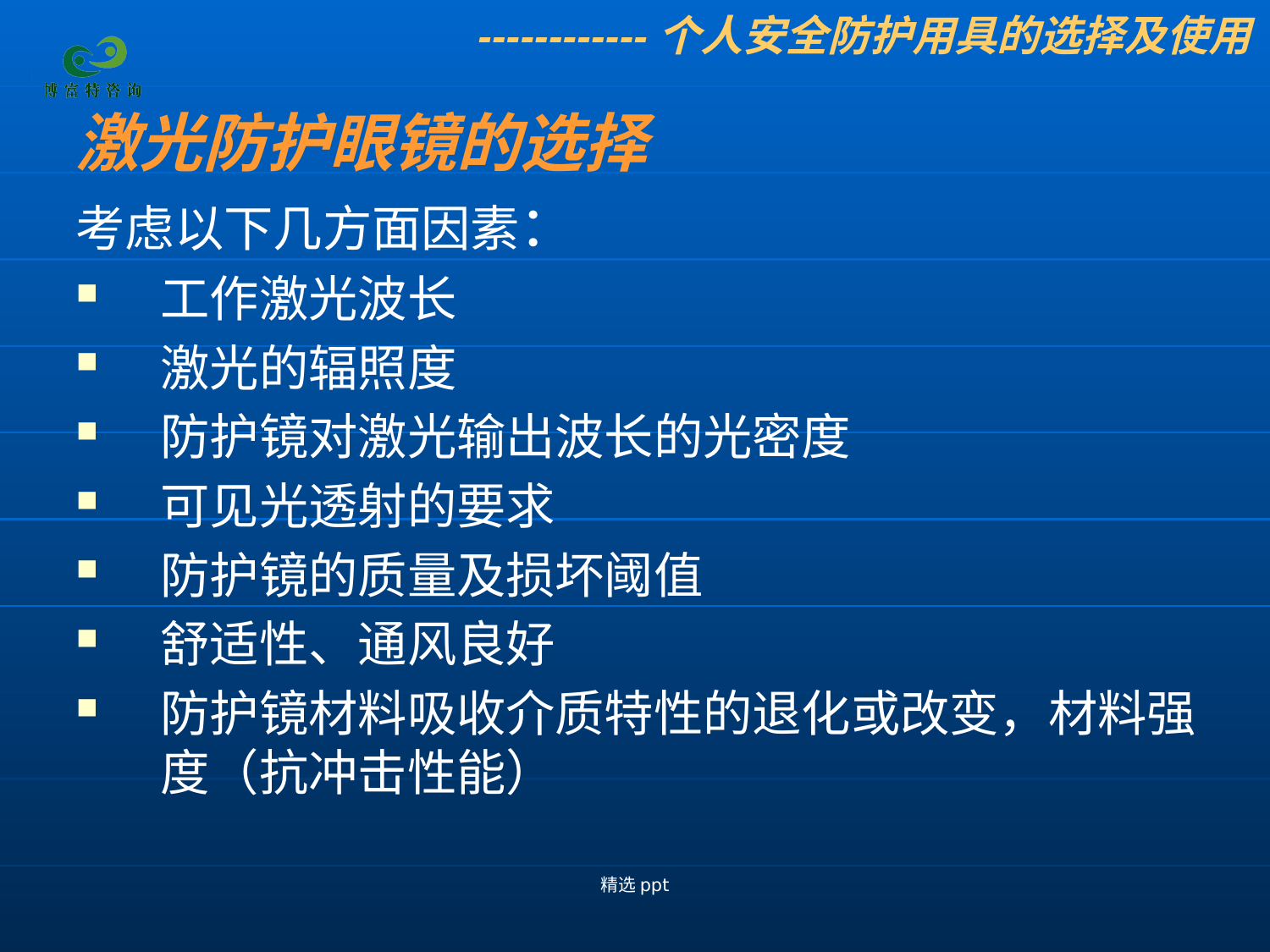

------------个人安全防护用具的选择及使用
激光防护眼镜的选择
考虑以下几方面因素：
工作激光波长
激光的辐照度
防护镜对激光输出波长的光密度
可见光透射的要求
防护镜的质量及损坏阈值
舒适性、通风良好
防护镜材料吸收介质特性的退化或改变，材料强度（抗冲击性能）
57
精选ppt